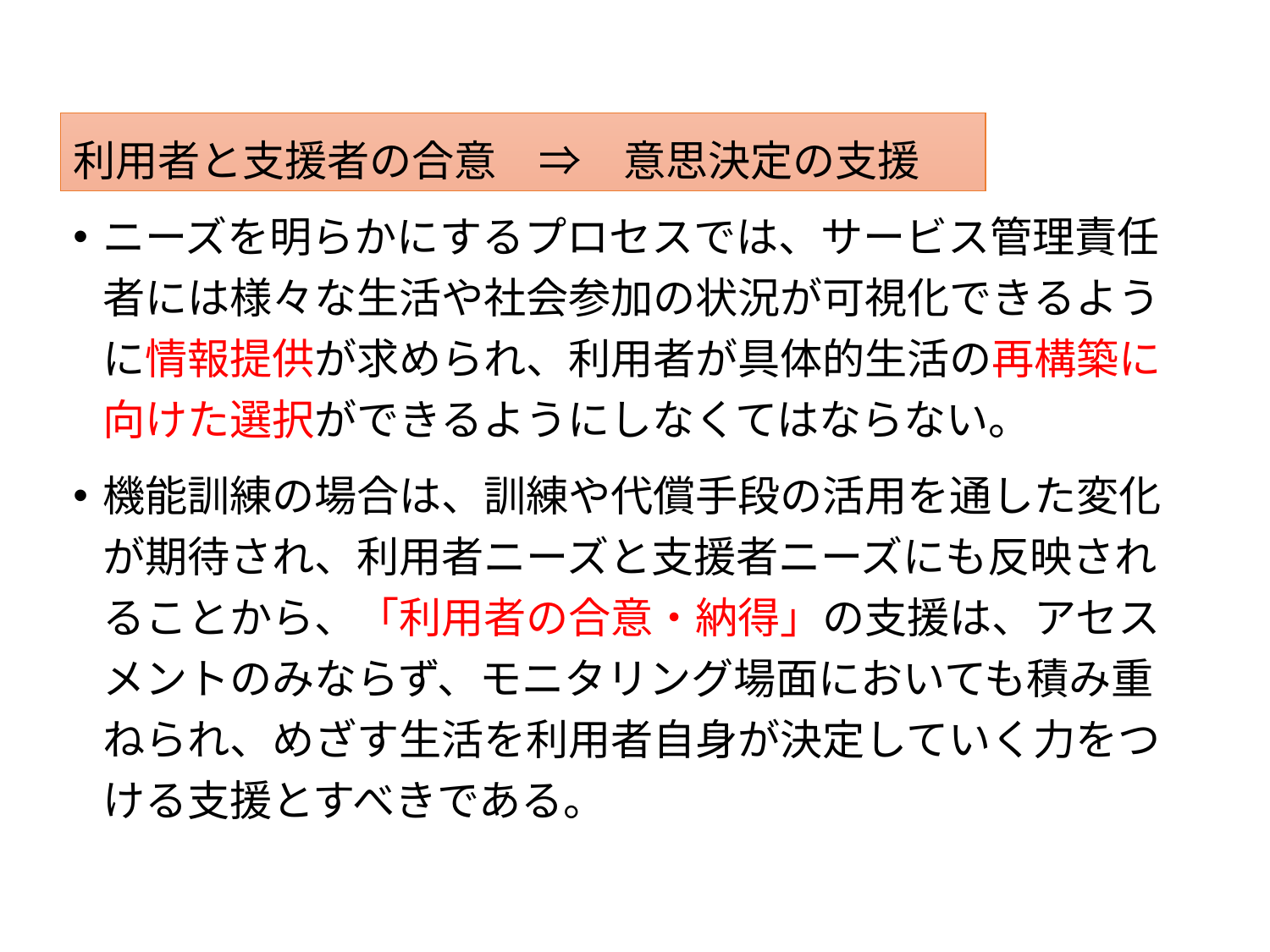

利用者と支援者の合意　⇒　意思決定の支援
ニーズを明らかにするプロセスでは、サービス管理責任者には様々な生活や社会参加の状況が可視化できるように情報提供が求められ、利用者が具体的生活の再構築に向けた選択ができるようにしなくてはならない。
機能訓練の場合は、訓練や代償手段の活用を通した変化が期待され、利用者ニーズと支援者ニーズにも反映されることから、「利用者の合意・納得」の支援は、アセスメントのみならず、モニタリング場面においても積み重ねられ、めざす生活を利用者自身が決定していく力をつける支援とすべきである。